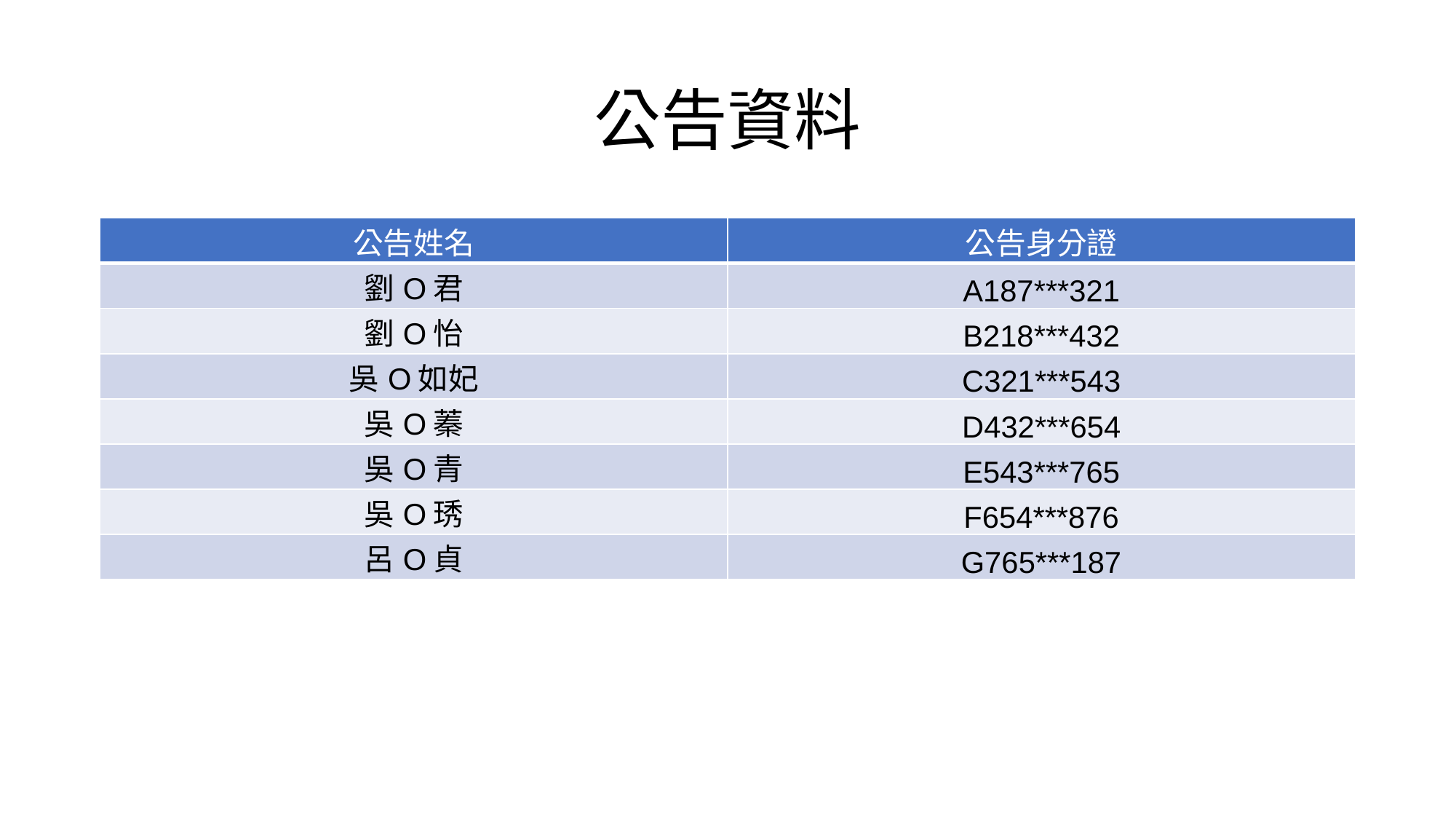

# 公告資料
| 公告姓名 | 公告身分證 |
| --- | --- |
| 劉O君 | A187\*\*\*321 |
| 劉O怡 | B218\*\*\*432 |
| 吳O如妃 | C321\*\*\*543 |
| 吳O蓁 | D432\*\*\*654 |
| 吳O青 | E543\*\*\*765 |
| 吳O琇 | F654\*\*\*876 |
| 呂O貞 | G765\*\*\*187 |